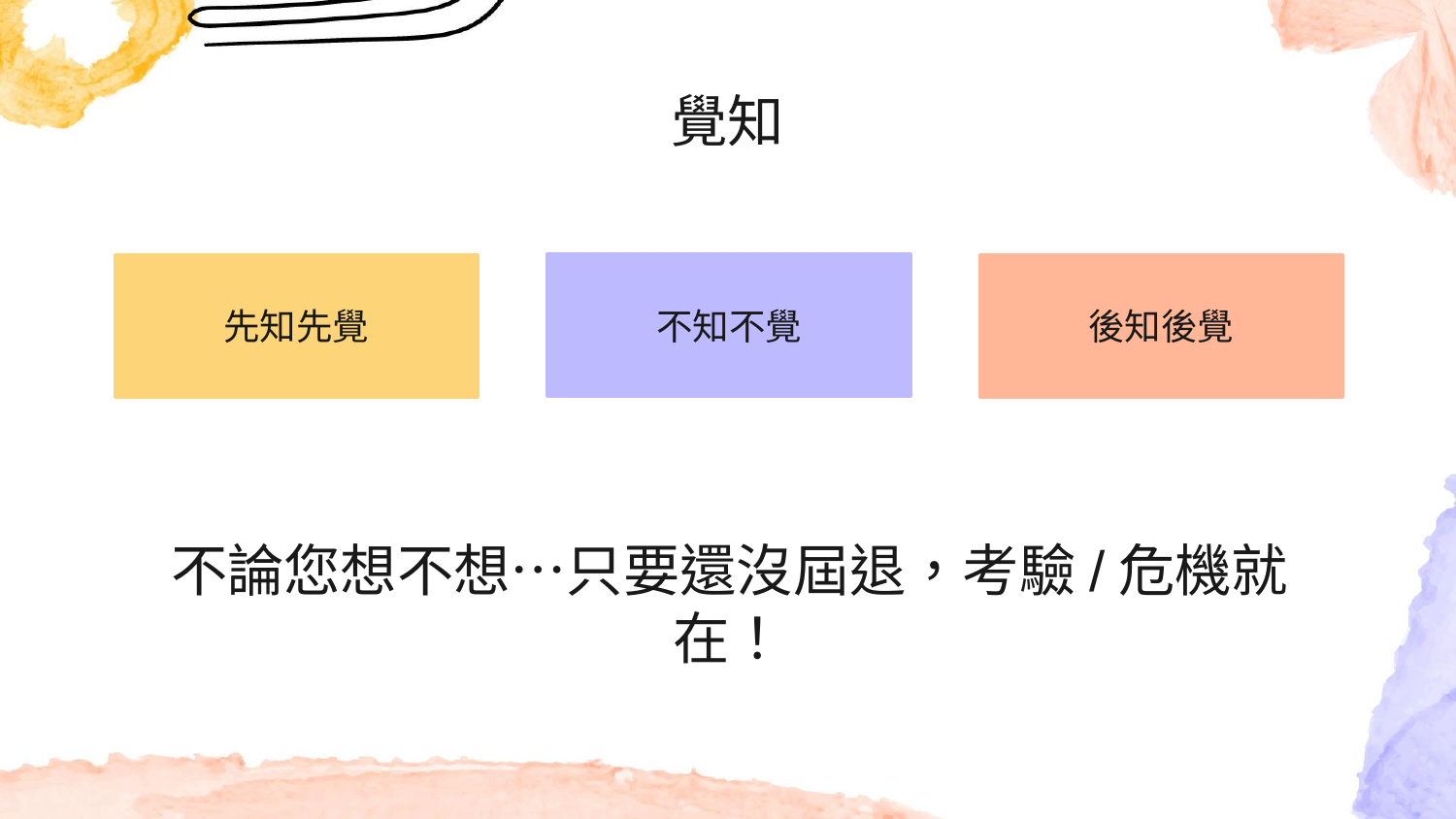

# 覺知

先知先覺
不知不覺
後知後覺
不論您想不想…只要還沒屆退，考驗/危機就在！